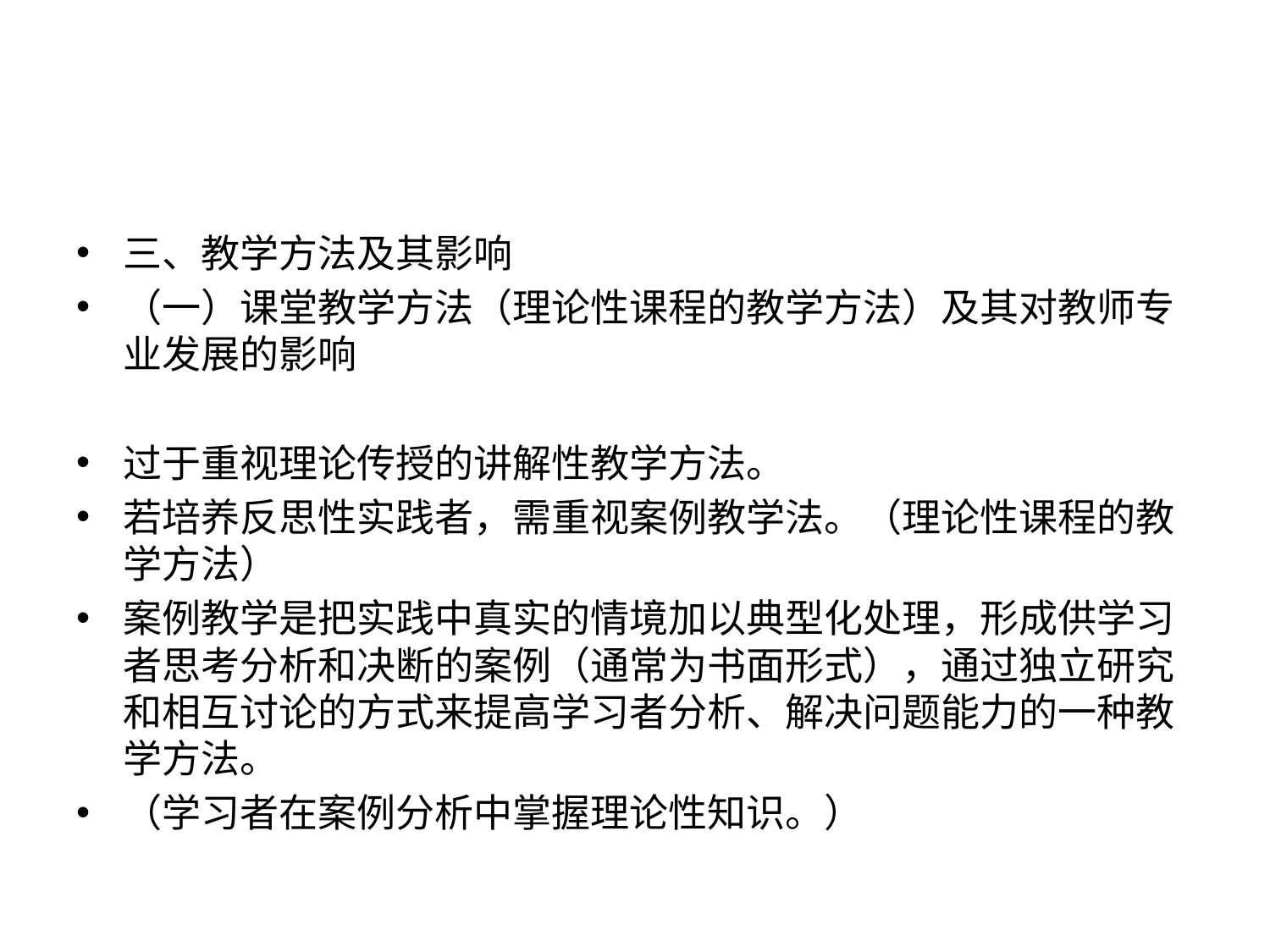

#
三、教学方法及其影响
（一）课堂教学方法（理论性课程的教学方法）及其对教师专业发展的影响

过于重视理论传授的讲解性教学方法。
若培养反思性实践者，需重视案例教学法。（理论性课程的教学方法）
案例教学是把实践中真实的情境加以典型化处理，形成供学习者思考分析和决断的案例（通常为书面形式），通过独立研究和相互讨论的方式来提高学习者分析、解决问题能力的一种教学方法。
（学习者在案例分析中掌握理论性知识。）